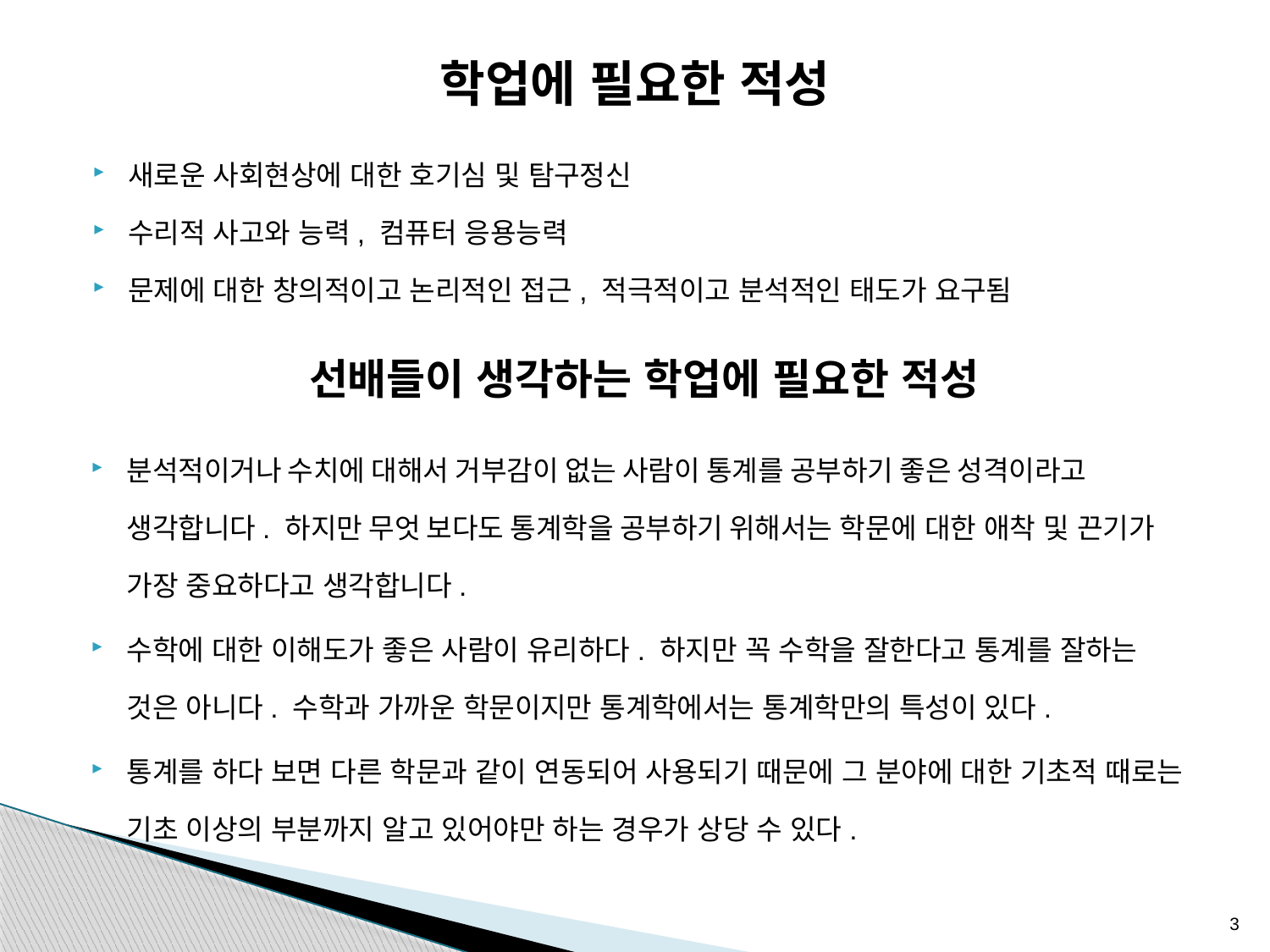

# 학업에 필요한 적성
새로운 사회현상에 대한 호기심 및 탐구정신
수리적 사고와 능력, 컴퓨터 응용능력
문제에 대한 창의적이고 논리적인 접근, 적극적이고 분석적인 태도가 요구됨
선배들이 생각하는 학업에 필요한 적성
분석적이거나 수치에 대해서 거부감이 없는 사람이 통계를 공부하기 좋은 성격이라고 생각합니다. 하지만 무엇 보다도 통계학을 공부하기 위해서는 학문에 대한 애착 및 끈기가 가장 중요하다고 생각합니다.
수학에 대한 이해도가 좋은 사람이 유리하다. 하지만 꼭 수학을 잘한다고 통계를 잘하는 것은 아니다. 수학과 가까운 학문이지만 통계학에서는 통계학만의 특성이 있다.
통계를 하다 보면 다른 학문과 같이 연동되어 사용되기 때문에 그 분야에 대한 기초적 때로는 기초 이상의 부분까지 알고 있어야만 하는 경우가 상당 수 있다.
3